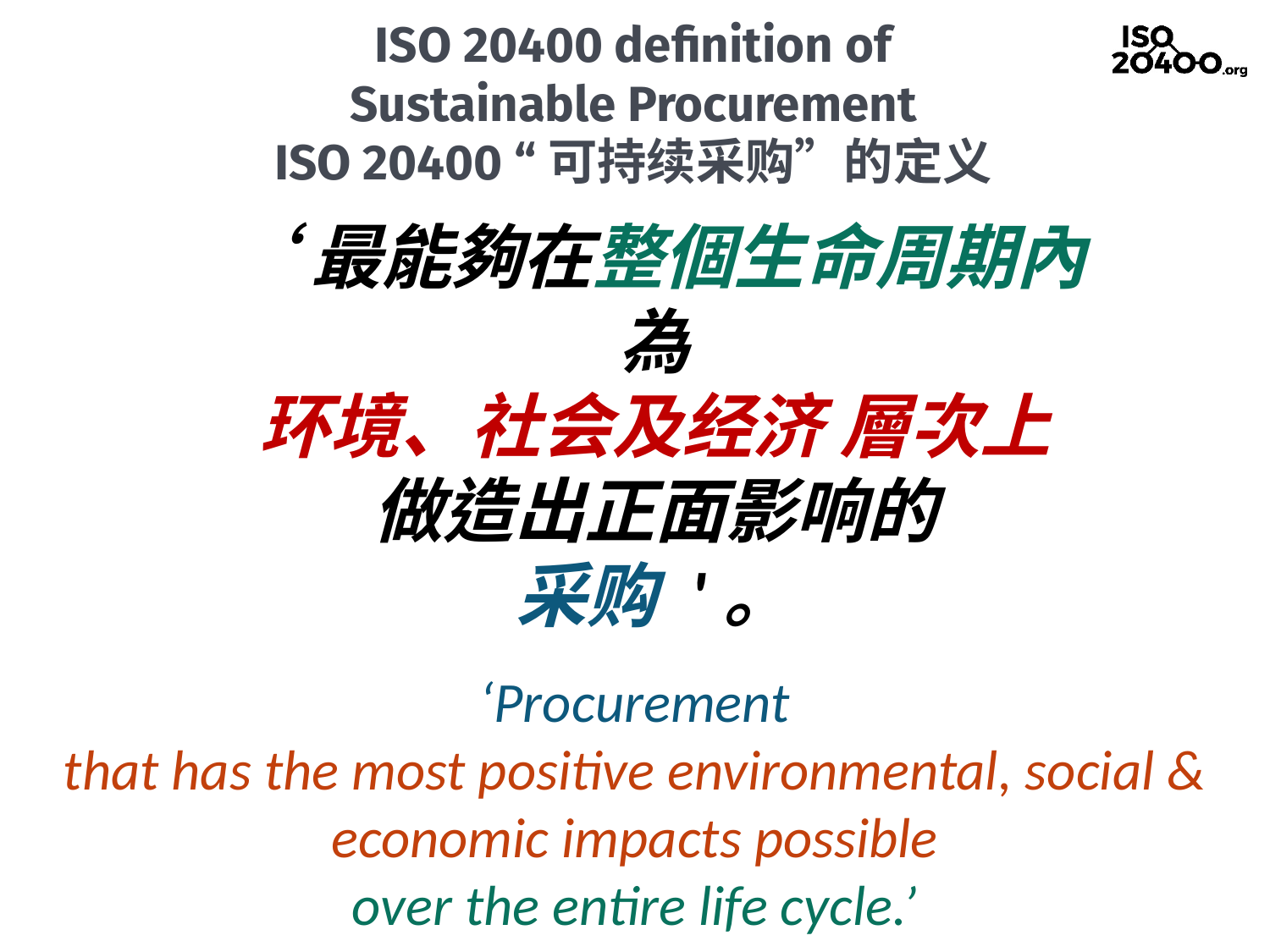

ISO 20400 definition of
Sustainable Procurement
ISO 20400 “可持续采购”的定义
‘最能夠在整個生命周期內
為
环境、社会及经济 層次上
做造出正面影响的
采购 '。
‘Procurement
that has the most positive environmental, social & economic impacts possible
over the entire life cycle.’
14